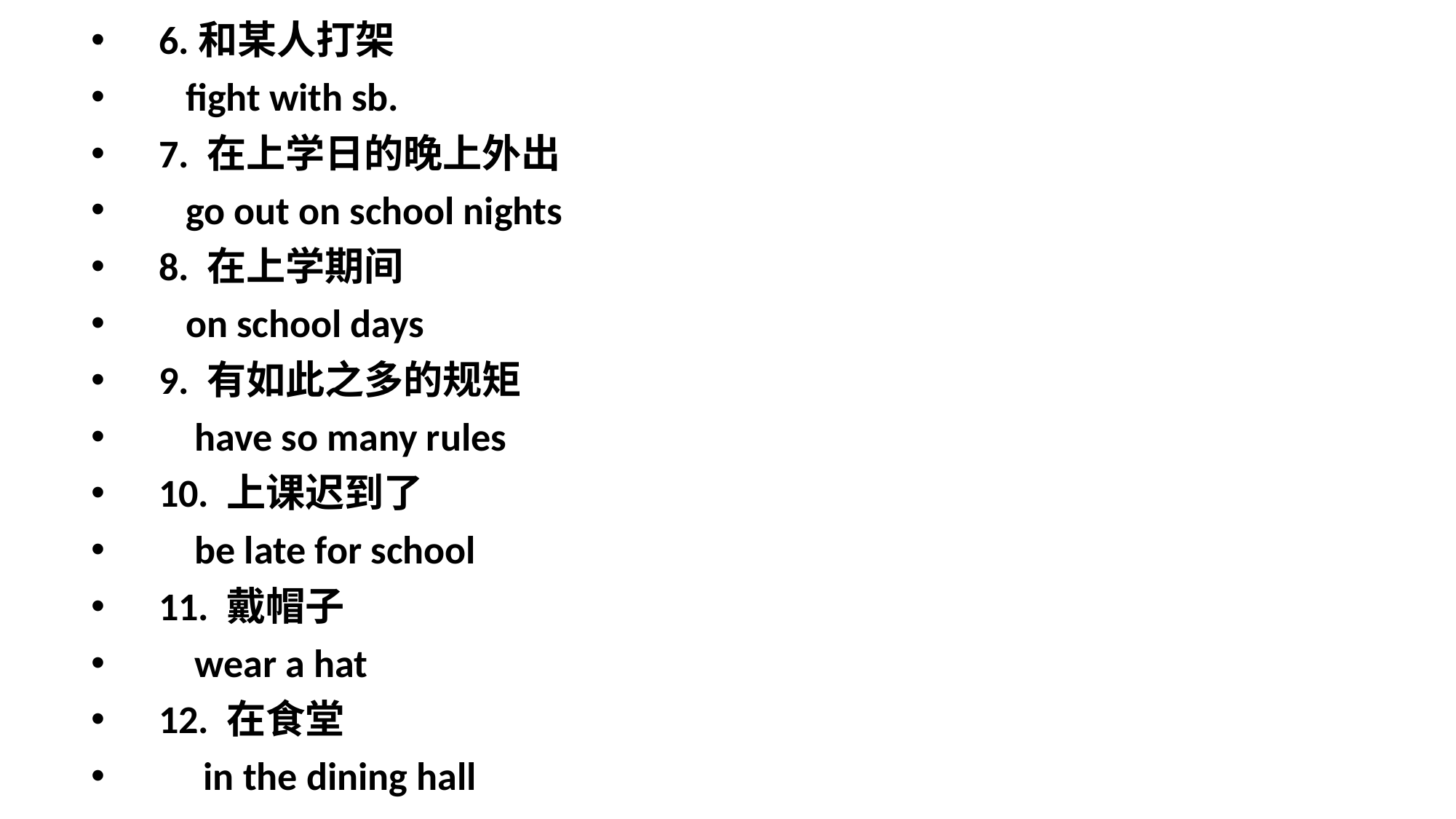

6.和某人打架
   fight with sb.
7. 在上学日的晚上外出
   go out on school nights
8. 在上学期间
   on school days
9. 有如此之多的规矩
    have so many rules
10. 上课迟到了
    be late for school
11. 戴帽子
    wear a hat
12. 在食堂
     in the dining hall